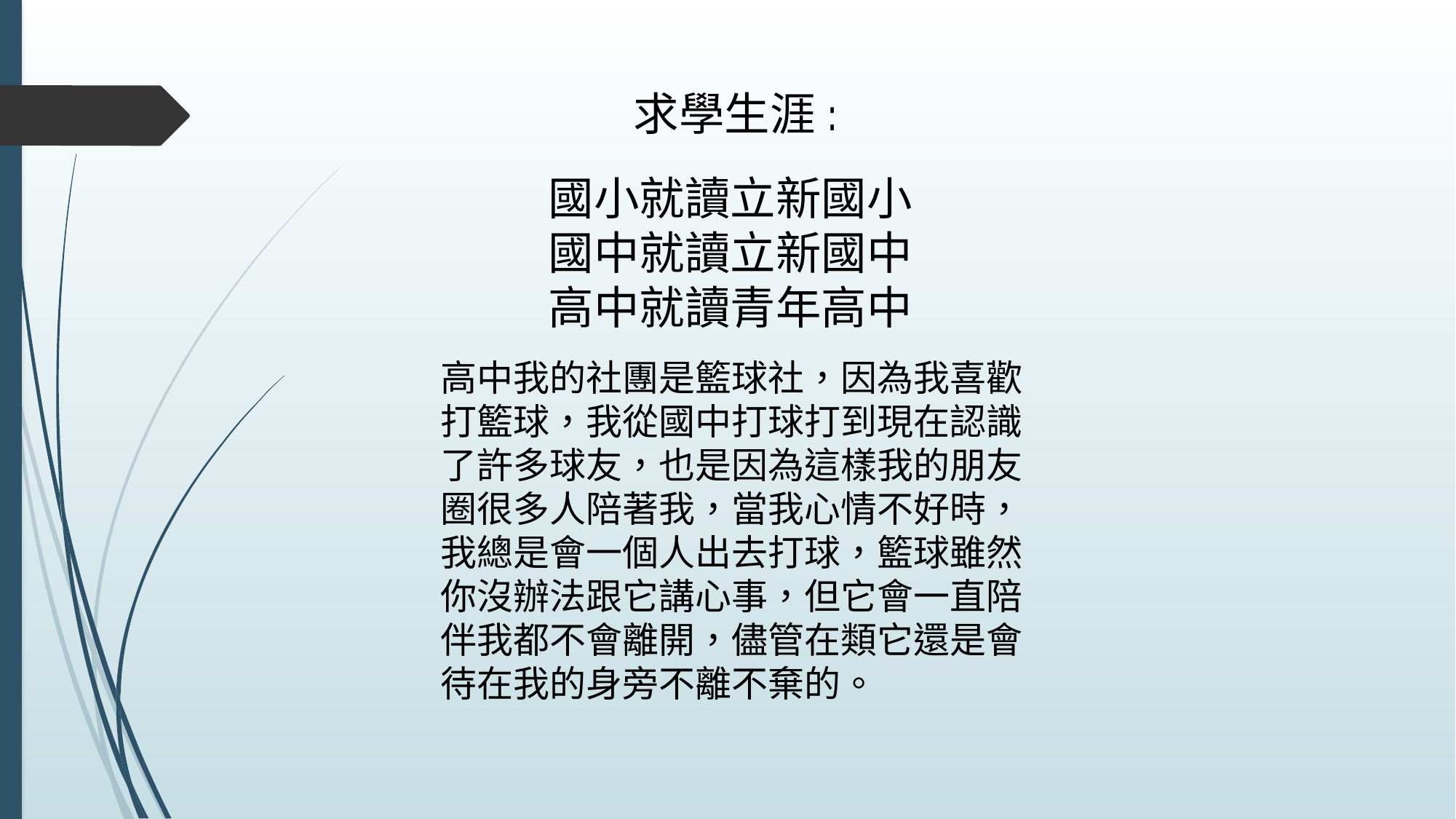

求學生涯:
國小就讀立新國小
國中就讀立新國中
高中就讀青年高中
高中我的社團是籃球社，因為我喜歡打籃球，我從國中打球打到現在認識了許多球友，也是因為這樣我的朋友圈很多人陪著我，當我心情不好時，我總是會一個人出去打球，籃球雖然你沒辦法跟它講心事，但它會一直陪伴我都不會離開，儘管在類它還是會待在我的身旁不離不棄的。